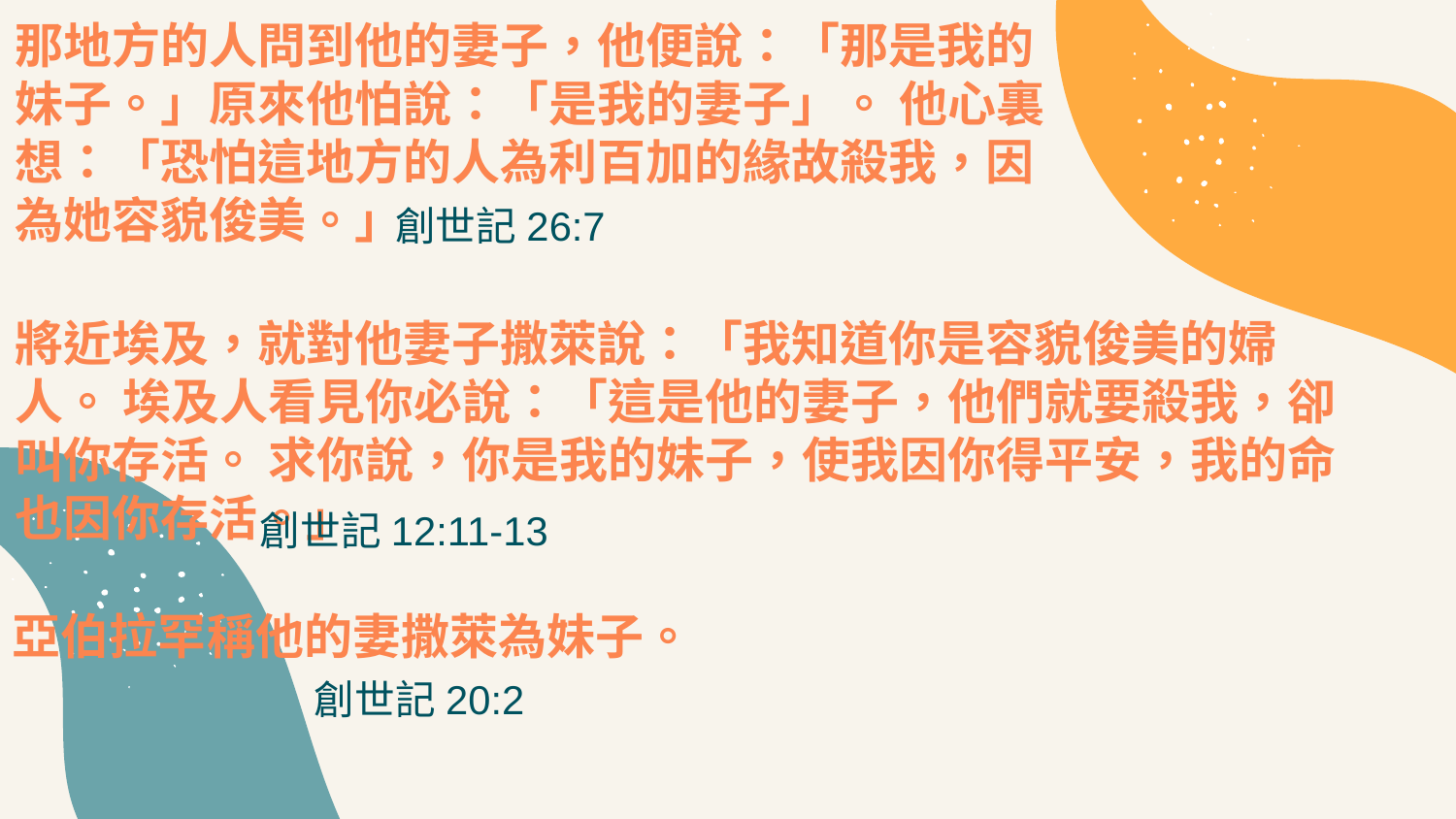

# 那地方的人問到他的妻子，他便說：「那是我的妹子。」原來他怕說：「是我的妻子」。 他心裏想：「恐怕這地方的人為利百加的緣故殺我，因為她容貌俊美。」
創世記26:7

將近埃及，就對他妻子撒萊說：「我知道你是容貌俊美的婦人。 埃及人看見你必說：「這是他的妻子，他們就要殺我，卻叫你存活。 求你說，你是我的妹子，使我因你得平安，我的命也因你存活。」
創世記12:11-13
亞伯拉罕稱他的妻撒萊為妹子。
創世記20:2